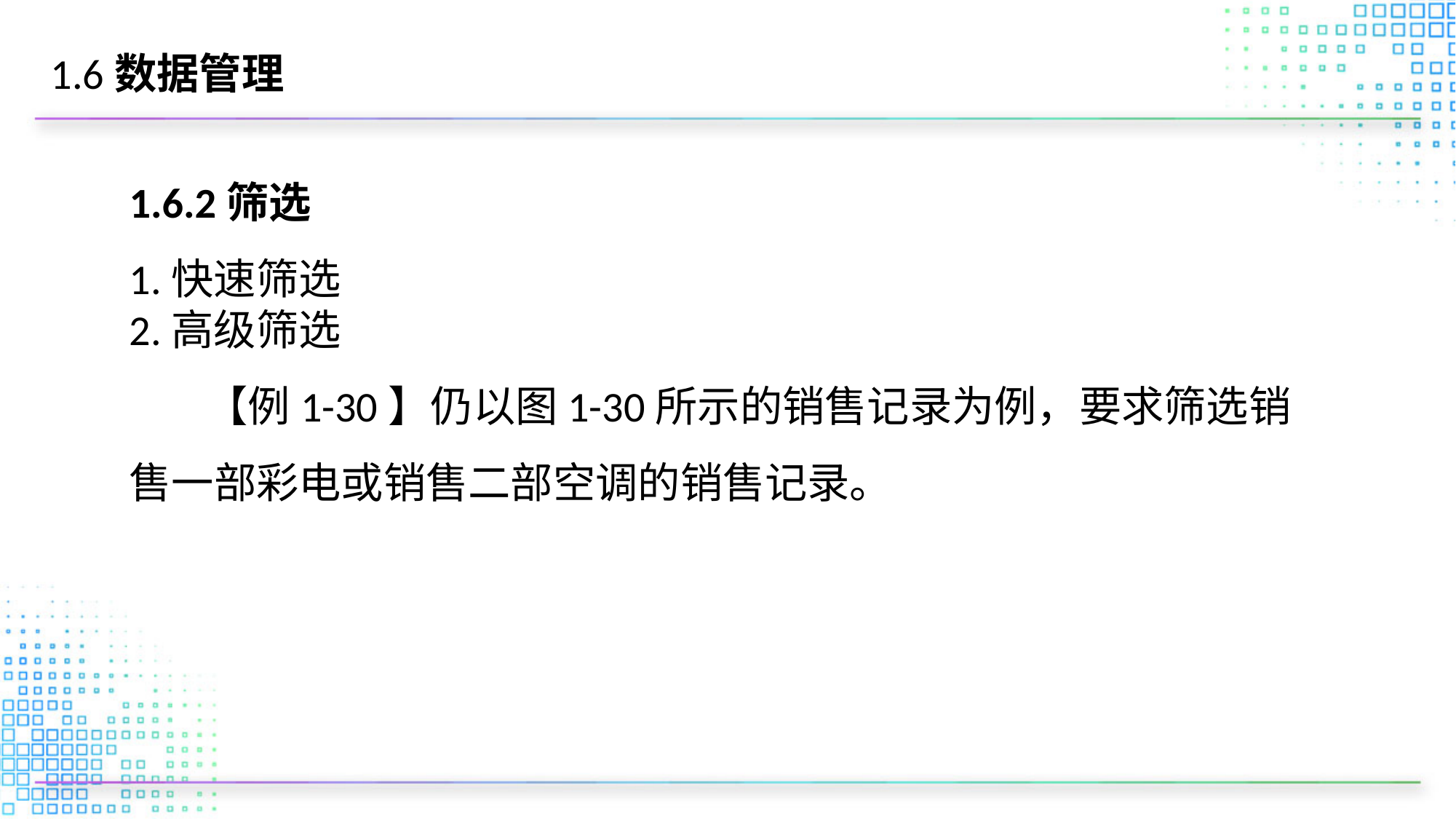

# 1.6数据管理
1.6.2筛选
1.快速筛选
2.高级筛选
       【例1-30】仍以图1-30所示的销售记录为例，要求筛选销售一部彩电或销售二部空调的销售记录。